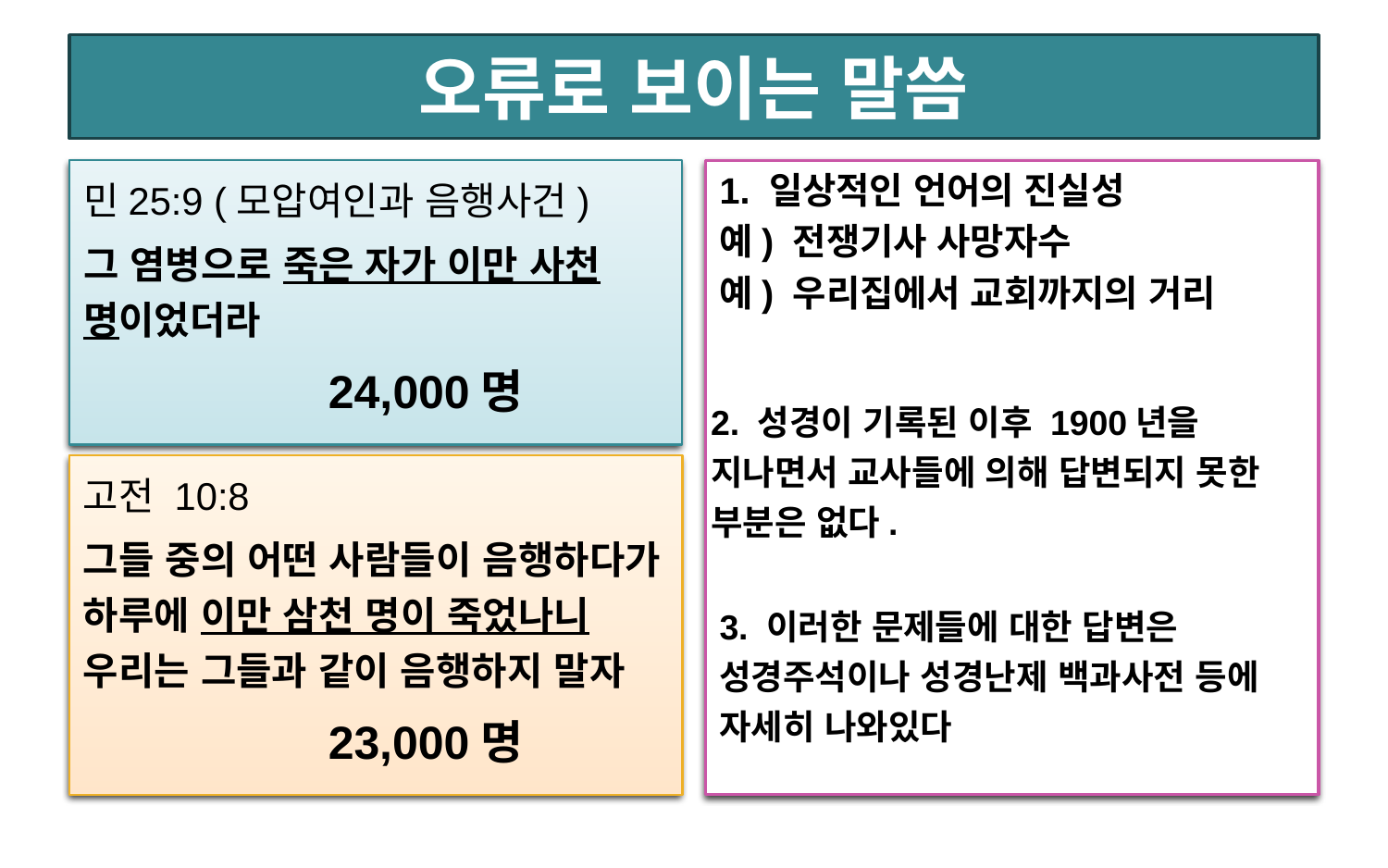

# 오류로 보이는 말씀
민25:9 (모압여인과 음행사건)
그 염병으로 죽은 자가 이만 사천 명이었더라
                        24,000명
1. 일상적인 언어의 진실성
예) 전쟁기사 사망자수
예) 우리집에서 교회까지의 거리

2. 성경이 기록된 이후 1900년을 지나면서 교사들에 의해 답변되지 못한 부분은 없다.
고전 10:8
그들 중의 어떤 사람들이 음행하다가 하루에 이만 삼천 명이 죽었나니 우리는 그들과 같이 음행하지 말자
                        23,000명
3. 이러한 문제들에 대한 답변은  성경주석이나 성경난제 백과사전 등에 자세히 나와있다